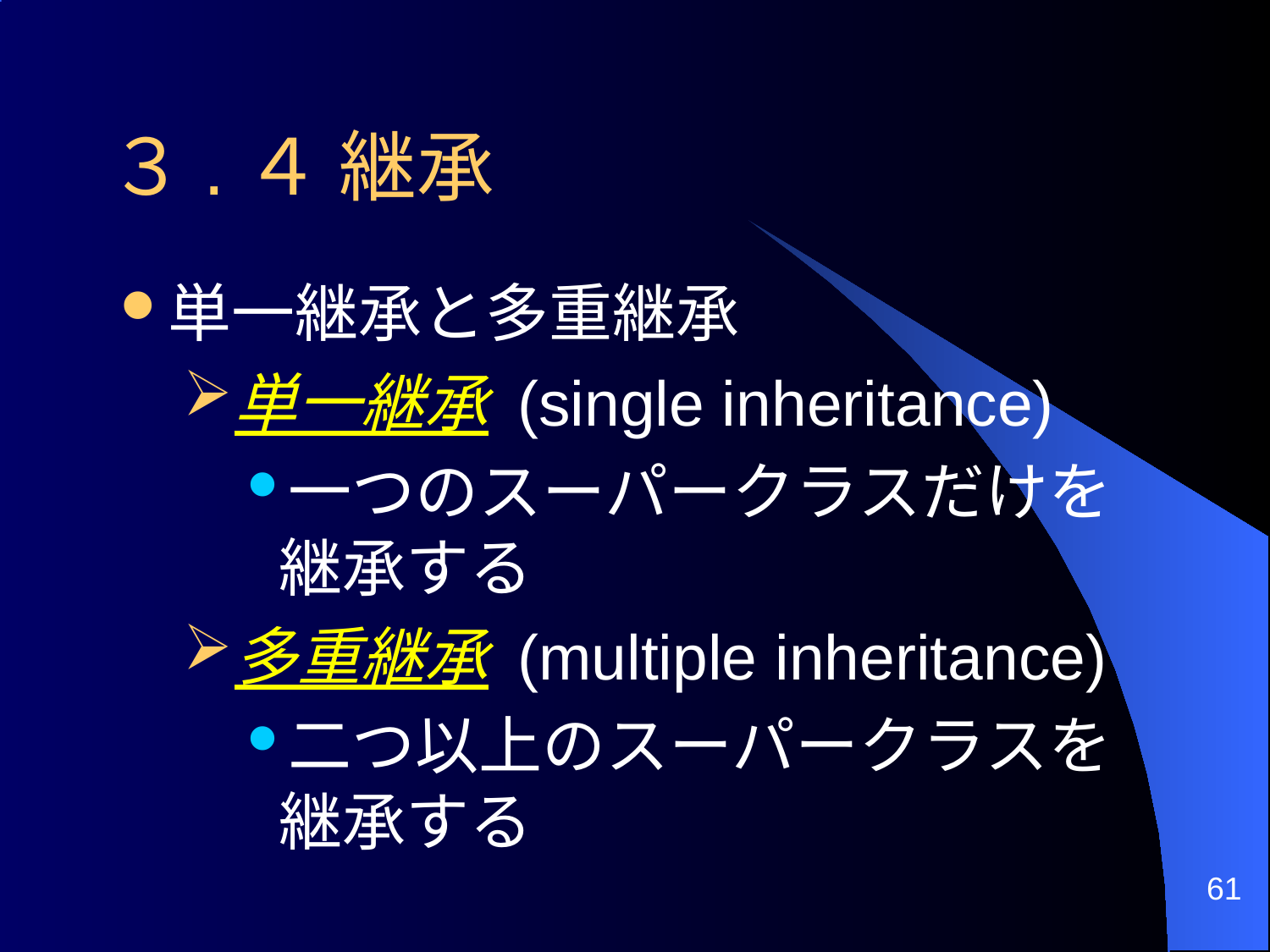

# ３.４ 継承
単一継承と多重継承
単一継承 (single inheritance)
一つのスーパークラスだけを
継承する
多重継承 (multiple inheritance)
二つ以上のスーパークラスを
継承する
61